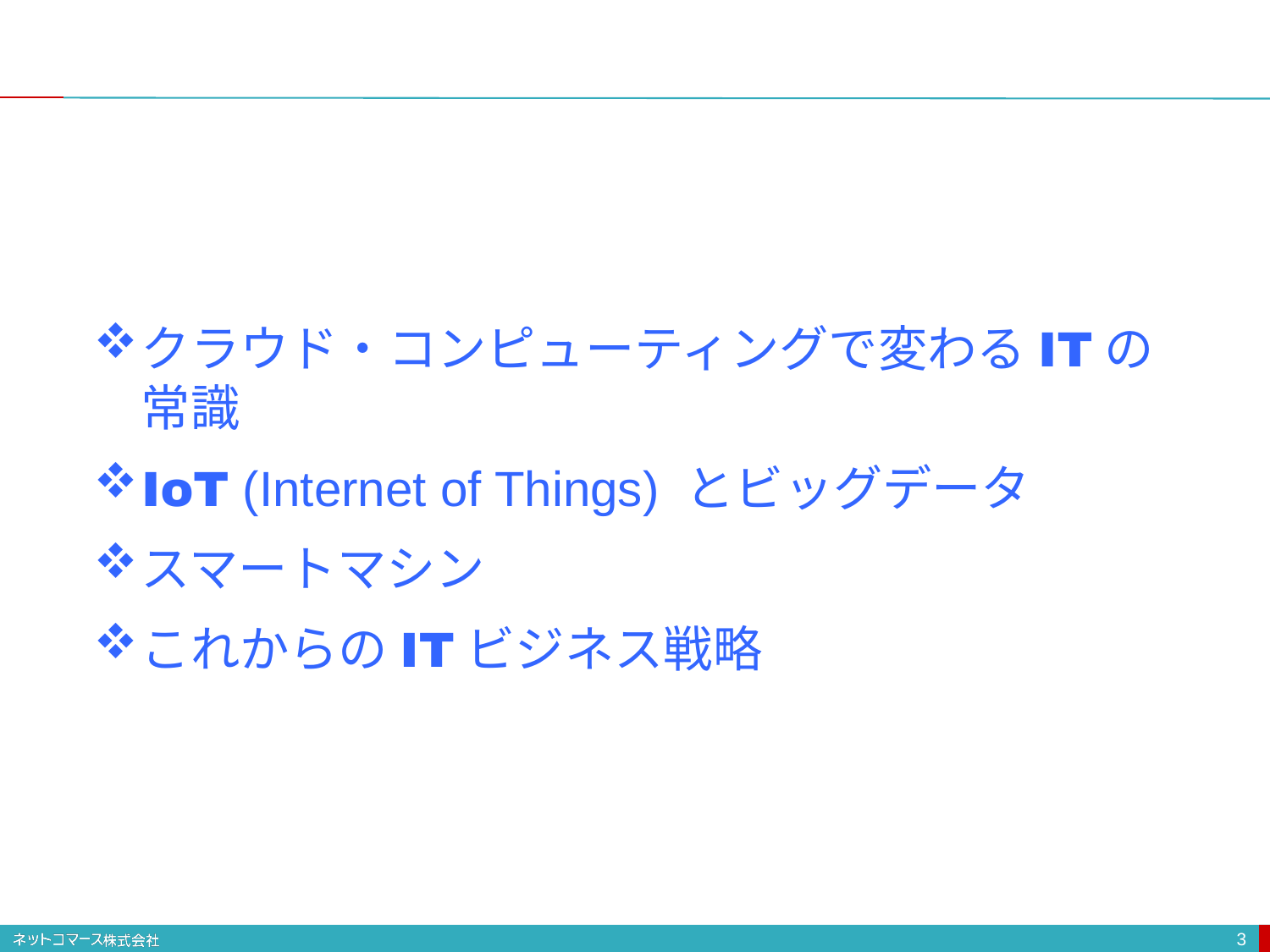

クラウド・コンピューティングで変わるITの常識
IoT (Internet of Things) とビッグデータ
スマートマシン
これからのITビジネス戦略
3